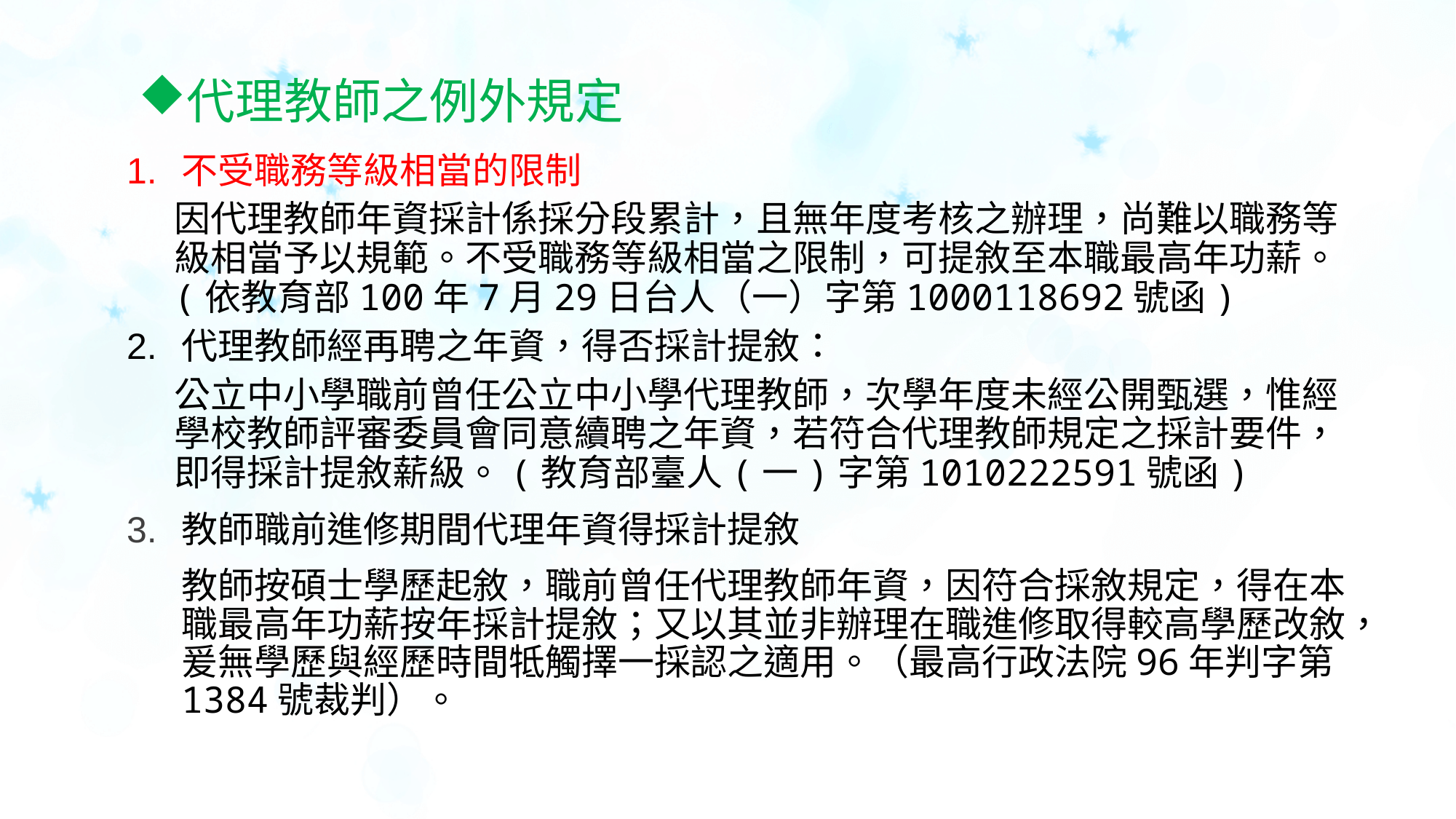

代理教師之例外規定
不受職務等級相當的限制
因代理教師年資採計係採分段累計，且無年度考核之辦理，尚難以職務等級相當予以規範。不受職務等級相當之限制，可提敘至本職最高年功薪。(依教育部100年7月29日台人（一）字第1000118692號函)
代理教師經再聘之年資，得否採計提敘：
公立中小學職前曾任公立中小學代理教師，次學年度未經公開甄選，惟經學校教師評審委員會同意續聘之年資，若符合代理教師規定之採計要件，即得採計提敘薪級。(教育部臺人(一)字第1010222591號函)
教師職前進修期間代理年資得採計提敘
教師按碩士學歷起敘，職前曾任代理教師年資，因符合採敘規定，得在本職最高年功薪按年採計提敘；又以其並非辦理在職進修取得較高學歷改敘，爰無學歷與經歷時間牴觸擇一採認之適用。（最高行政法院96年判字第1384號裁判）。